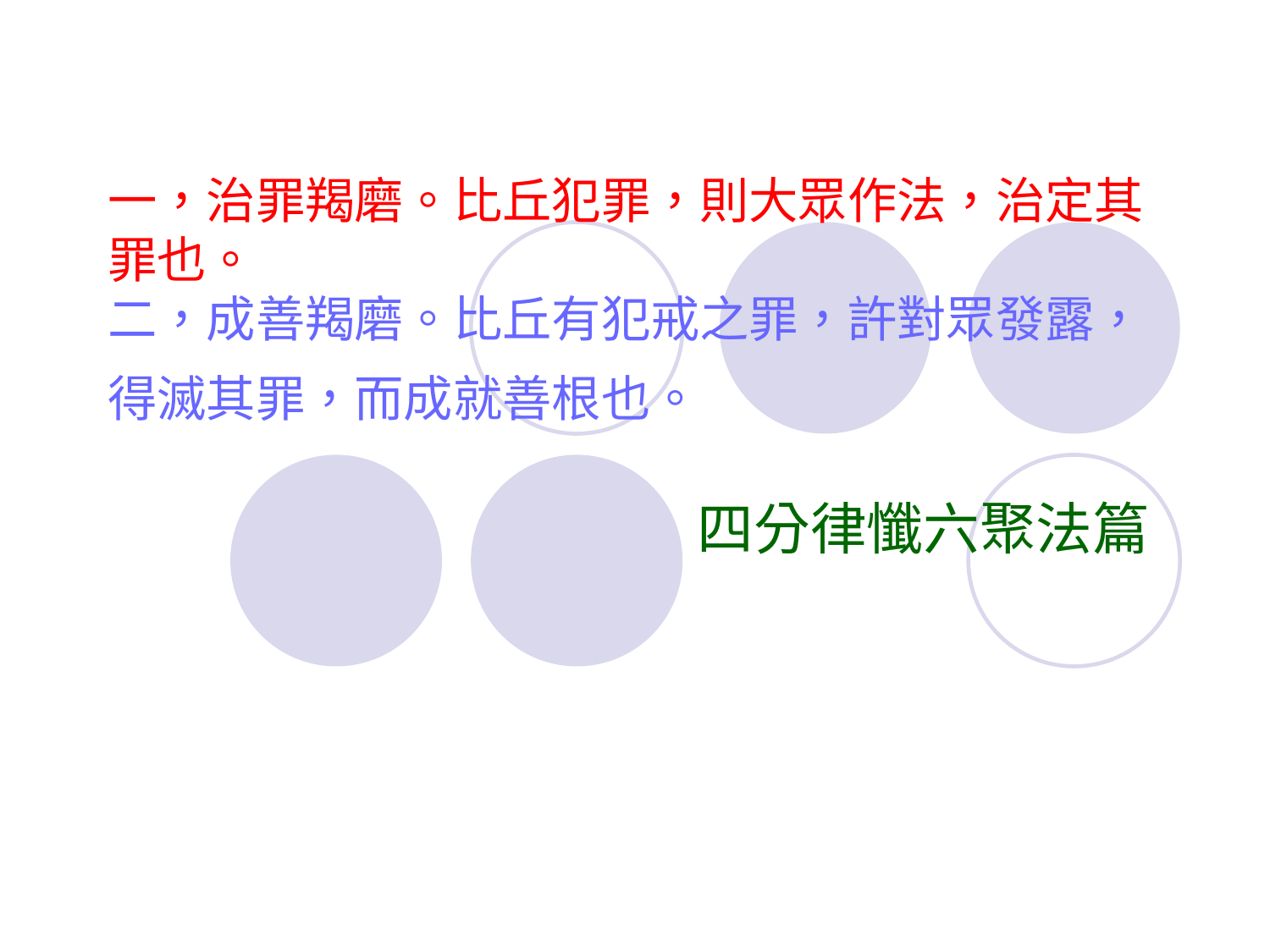

# 一，治罪羯磨。比丘犯罪，則大眾作法，治定其罪也。 二，成善羯磨。比丘有犯戒之罪，許對眾發露，得滅其罪，而成就善根也。
四分律懺六聚法篇